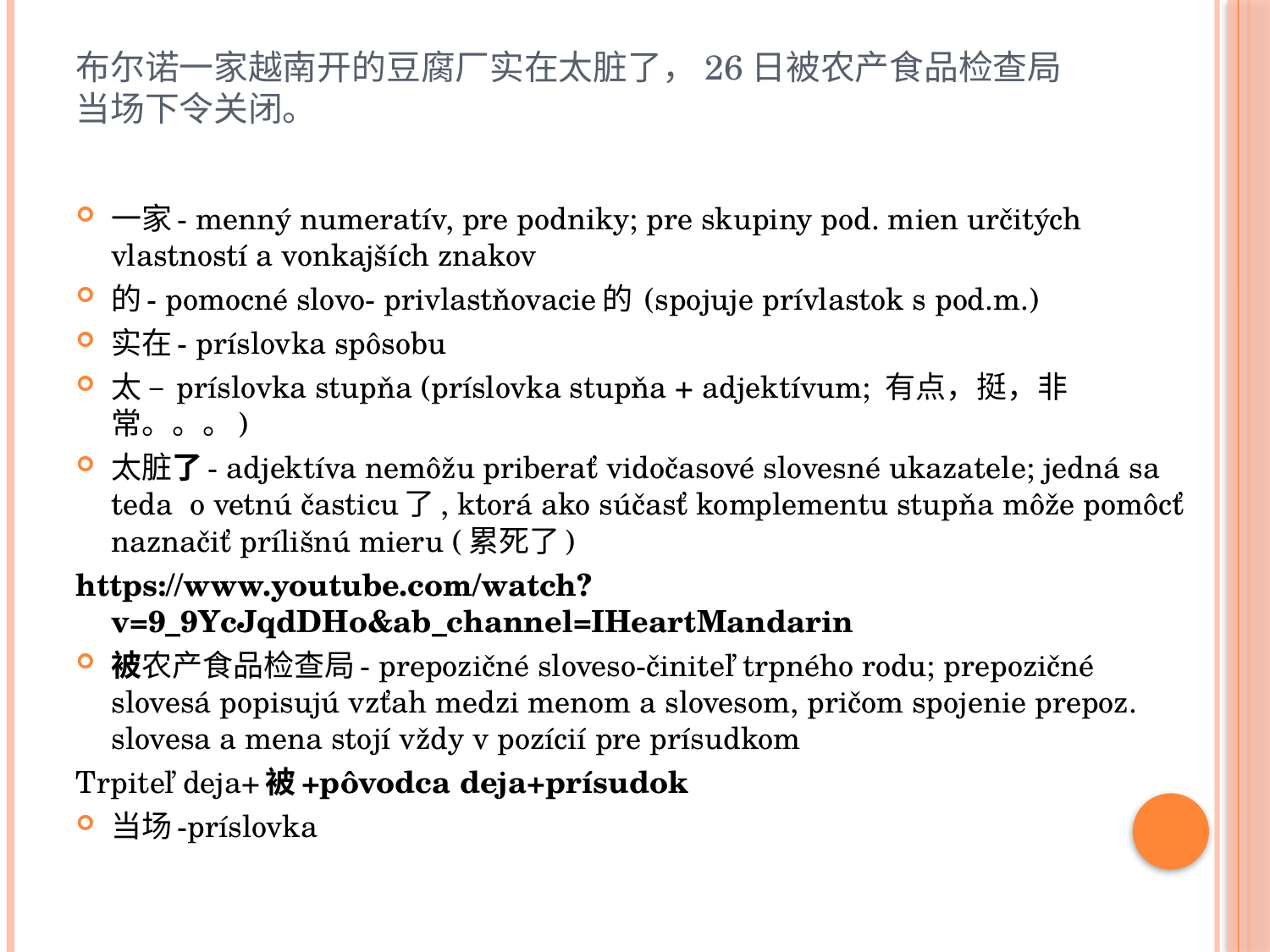

# 布尔诺一家越南开的豆腐厂实在太脏了，26日被农产食品检查局当场下令关闭。

一家- menný numeratív, pre podniky; pre skupiny pod. mien určitých vlastností a vonkajších znakov
的- pomocné slovo- privlastňovacie的 (spojuje prívlastok s pod.m.)
实在- príslovka spôsobu
太 – príslovka stupňa (príslovka stupňa + adjektívum; 有点，挺，非常。。。)
太脏了- adjektíva nemôžu priberať vidočasové slovesné ukazatele; jedná sa teda  o vetnú časticu了, ktorá ako súčasť komplementu stupňa môže pomôcť naznačiť prílišnú mieru (累死了)
https://www.youtube.com/watch?v=9_9YcJqdDHo&ab_channel=IHeartMandarin
被农产食品检查局- prepozičné sloveso-činiteľ trpného rodu; prepozičné slovesá popisujú vzťah medzi menom a slovesom, pričom spojenie prepoz. slovesa a mena stojí vždy v pozícií pre prísudkom
Trpiteľ deja+被+pôvodca deja+prísudok
当场-príslovka